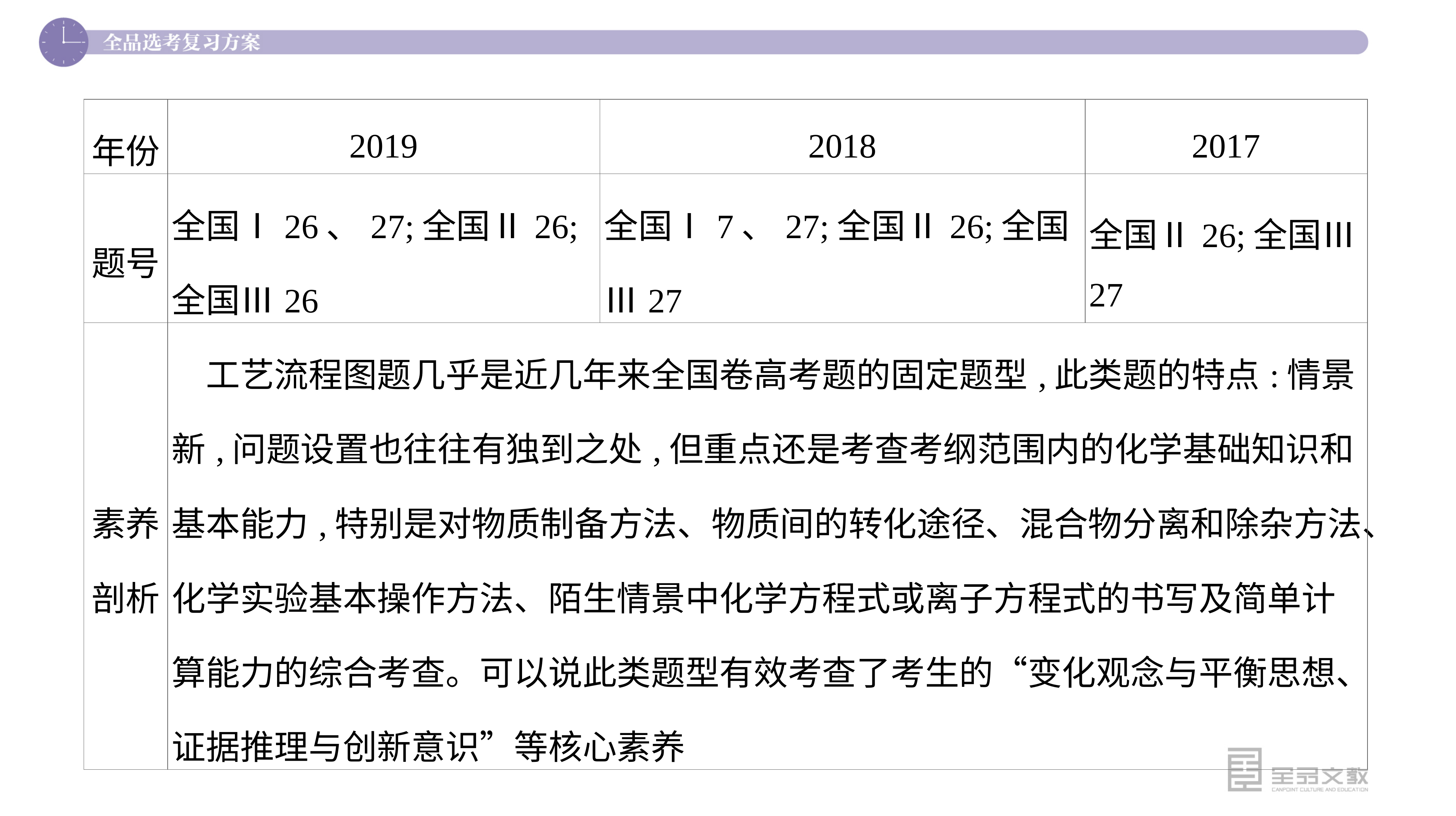

| 年份 | 2019 | 2018 | 2017 |
| --- | --- | --- | --- |
| 题号 | 全国Ⅰ26、27;全国Ⅱ26;全国Ⅲ26 | 全国Ⅰ7、27;全国Ⅱ26;全国Ⅲ27 | 全国Ⅱ26;全国Ⅲ27 |
| 素养 剖析 | 工艺流程图题几乎是近几年来全国卷高考题的固定题型,此类题的特点:情景新,问题设置也往往有独到之处,但重点还是考查考纲范围内的化学基础知识和基本能力,特别是对物质制备方法、物质间的转化途径、混合物分离和除杂方法、化学实验基本操作方法、陌生情景中化学方程式或离子方程式的书写及简单计算能力的综合考查。可以说此类题型有效考查了考生的“变化观念与平衡思想、证据推理与创新意识”等核心素养 |  |  |